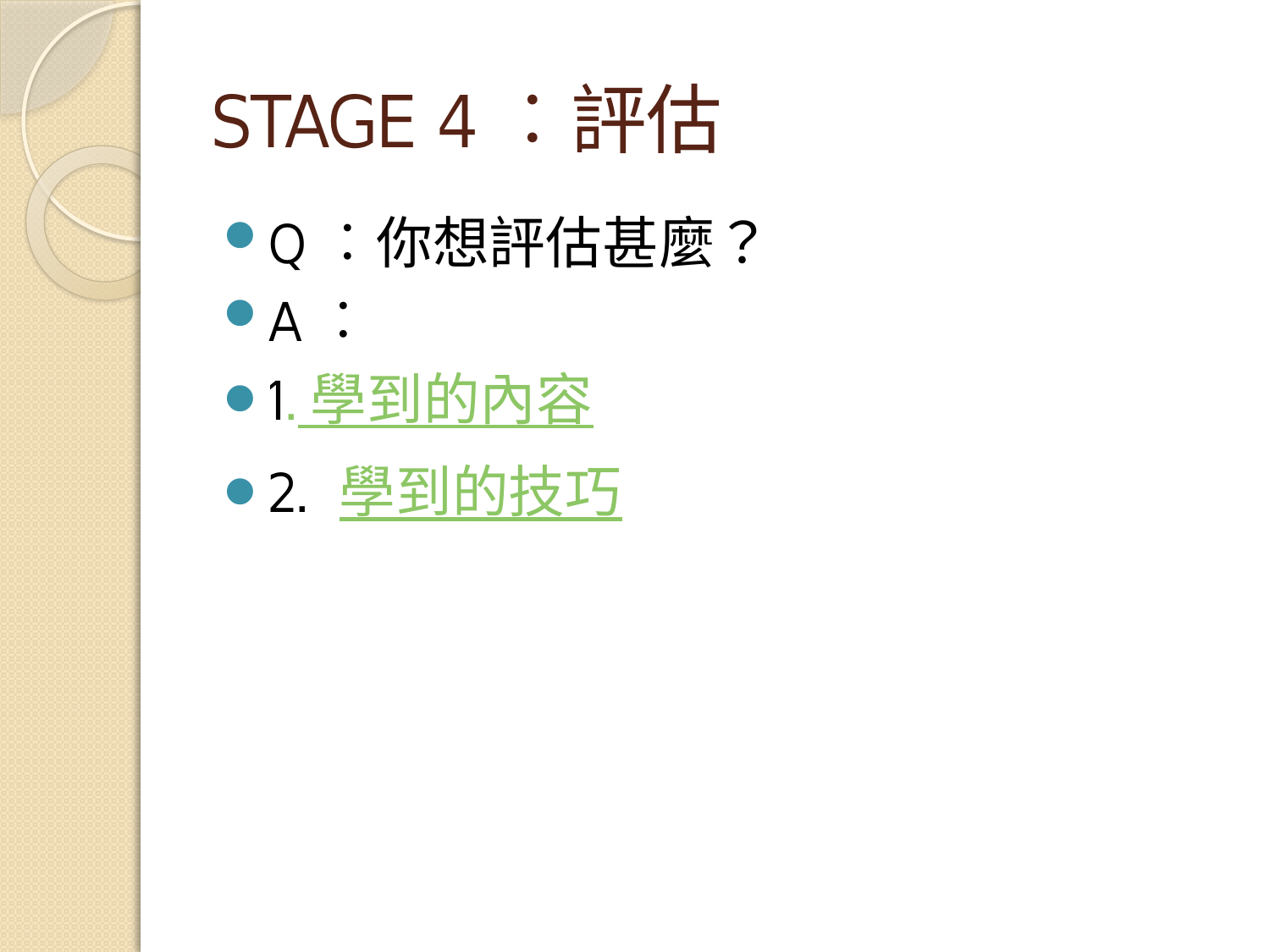

# STAGE 4︰評估
Q︰你想評估甚麼？
A︰
1. 學到的內容
2. 學到的技巧